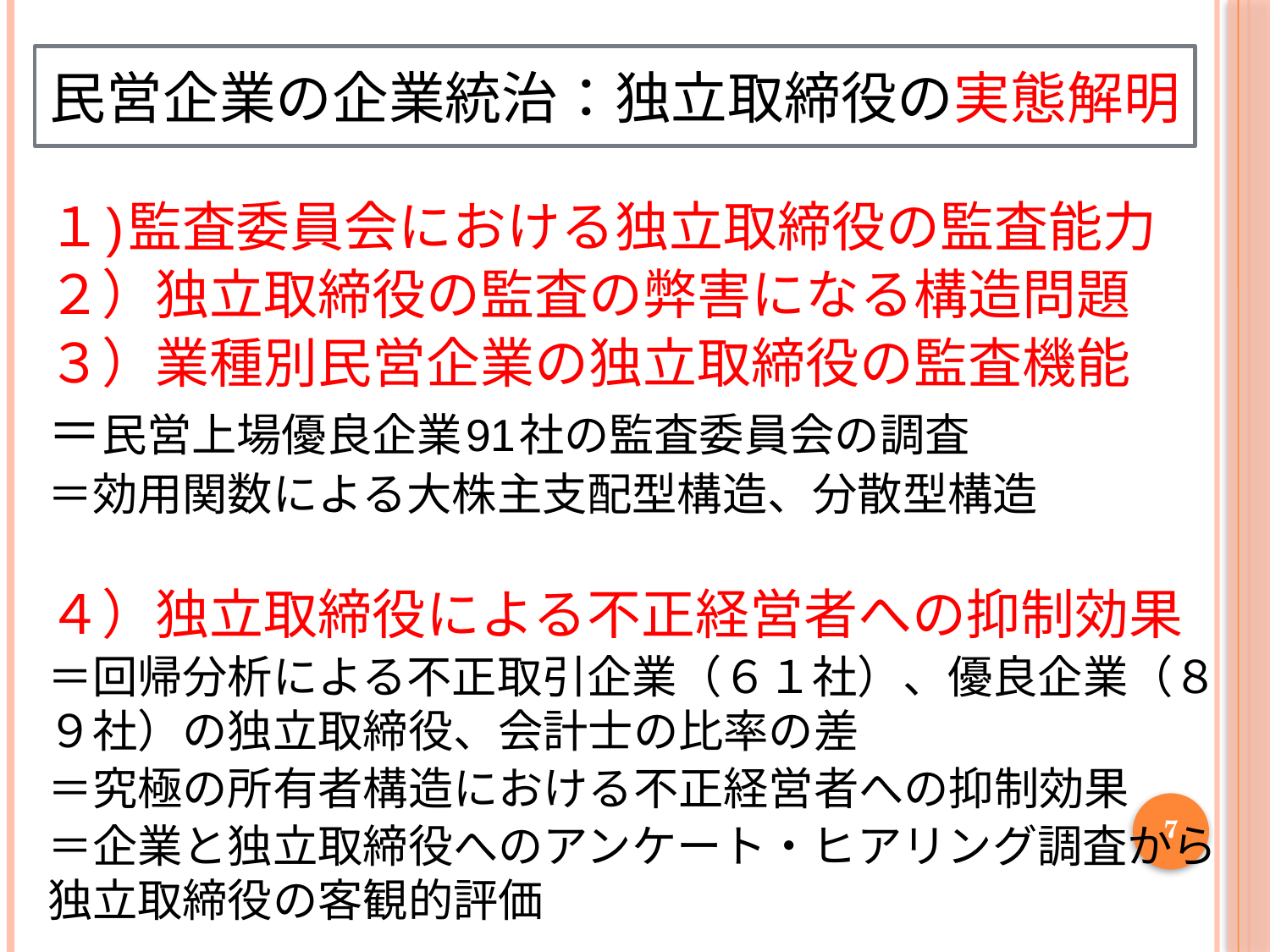

民営企業の企業統治：独立取締役の実態解明
１)監査委員会における独立取締役の監査能力
２）独立取締役の監査の弊害になる構造問題
３）業種別民営企業の独立取締役の監査機能
＝民営上場優良企業91社の監査委員会の調査
＝効用関数による大株主支配型構造、分散型構造

４）独立取締役による不正経営者への抑制効果
＝回帰分析による不正取引企業（６１社）、優良企業（８９社）の独立取締役、会計士の比率の差
＝究極の所有者構造における不正経営者への抑制効果
＝企業と独立取締役へのアンケート・ヒアリング調査から独立取締役の客観的評価

7